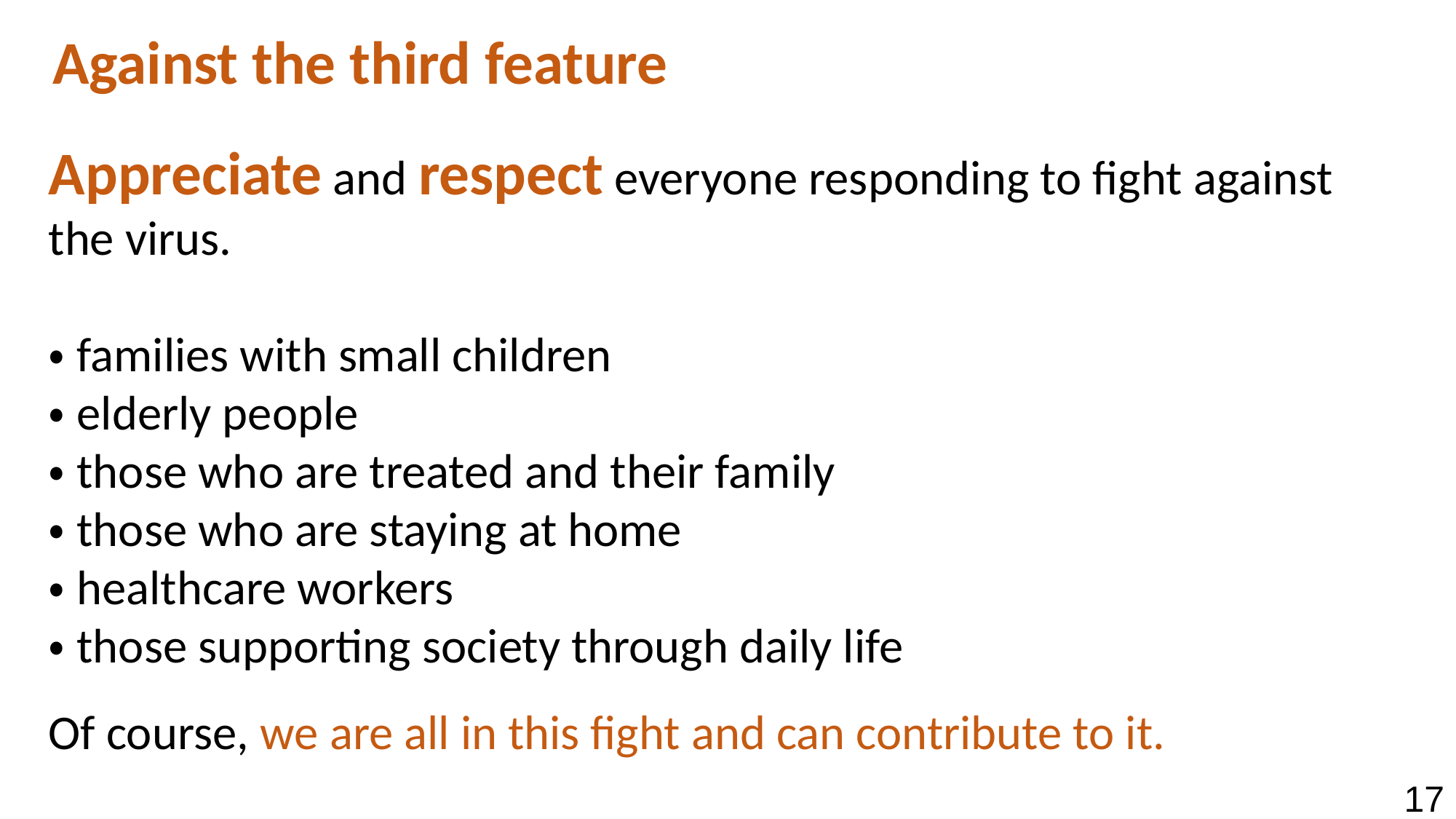

Against the third feature
Appreciate and respect everyone responding to fight against the virus.

・families with small children
・elderly people
・those who are treated and their family
・those who are staying at home
・healthcare workers
・those supporting society through daily life

Of course, we are all in this fight and can contribute to it.
17